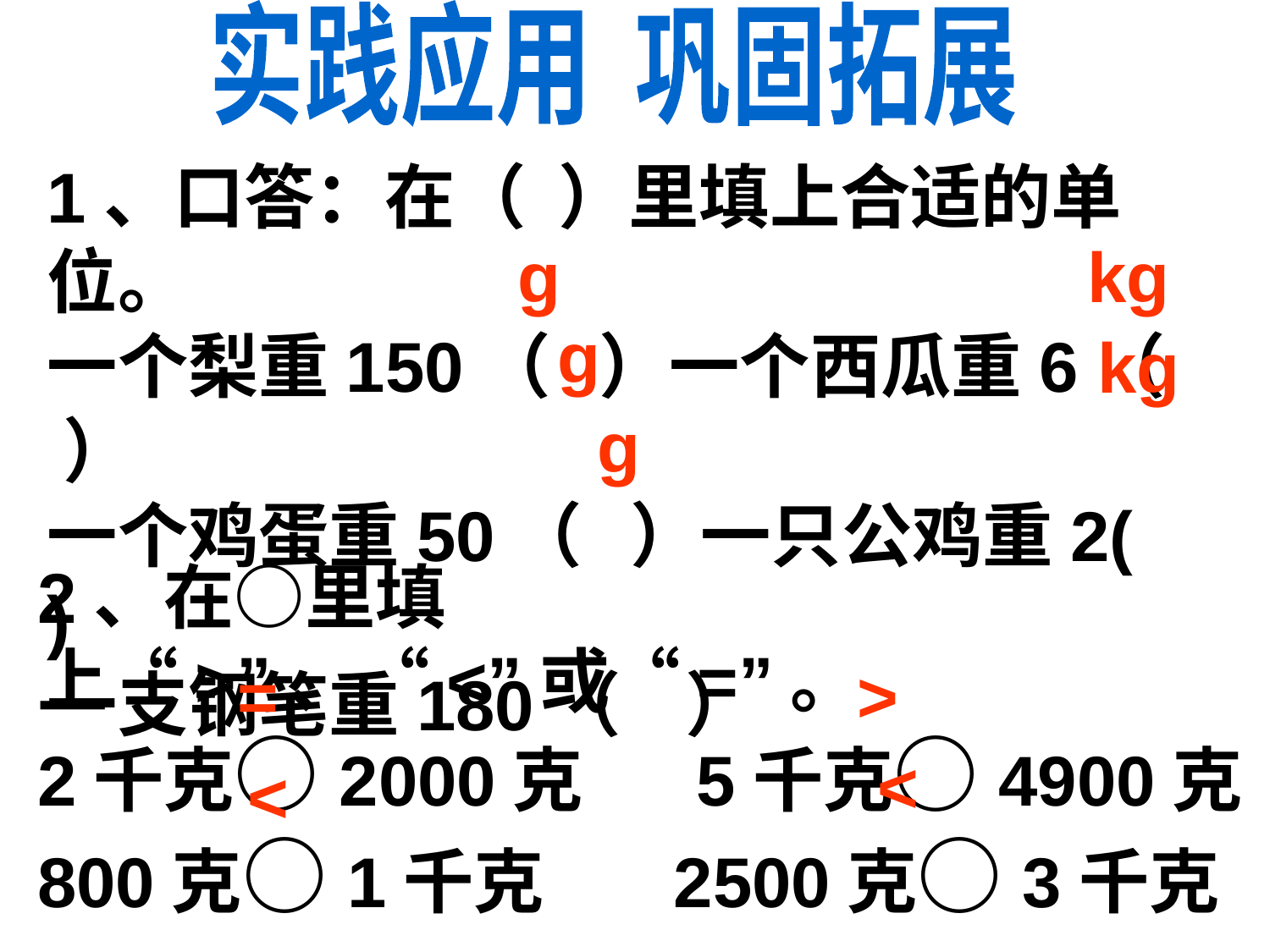

实践应用  巩固拓展
#
1、口答：在（  ）里填上合适的单位。
一个梨重150（   ）一个西瓜重6（   ）
一个鸡蛋重50（   ）一只公鸡重2(    )
一支钢笔重180（    ）
g
kg
g
kg
g
2、在○里填上“>”、“<”或“=”。
2千克○2000克      5千克○4900克
800克○1千克       2500克○3千克
=
>
<
<